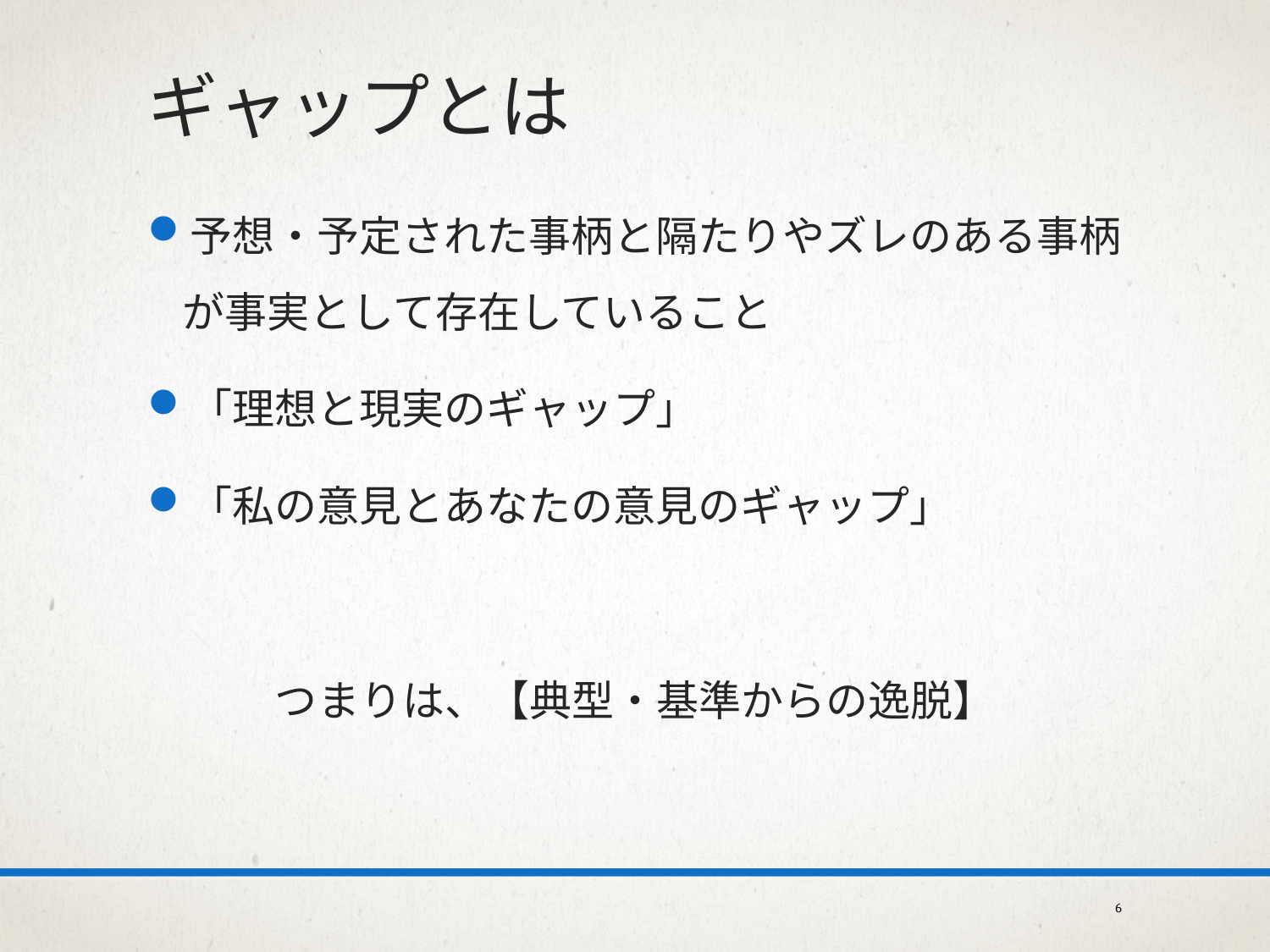

ギャップとは
予想・予定された事柄と隔たりやズレのある事柄が事実として存在していること
「理想と現実のギャップ」
「私の意見とあなたの意見のギャップ」

つまりは、【典型・基準からの逸脱】
6